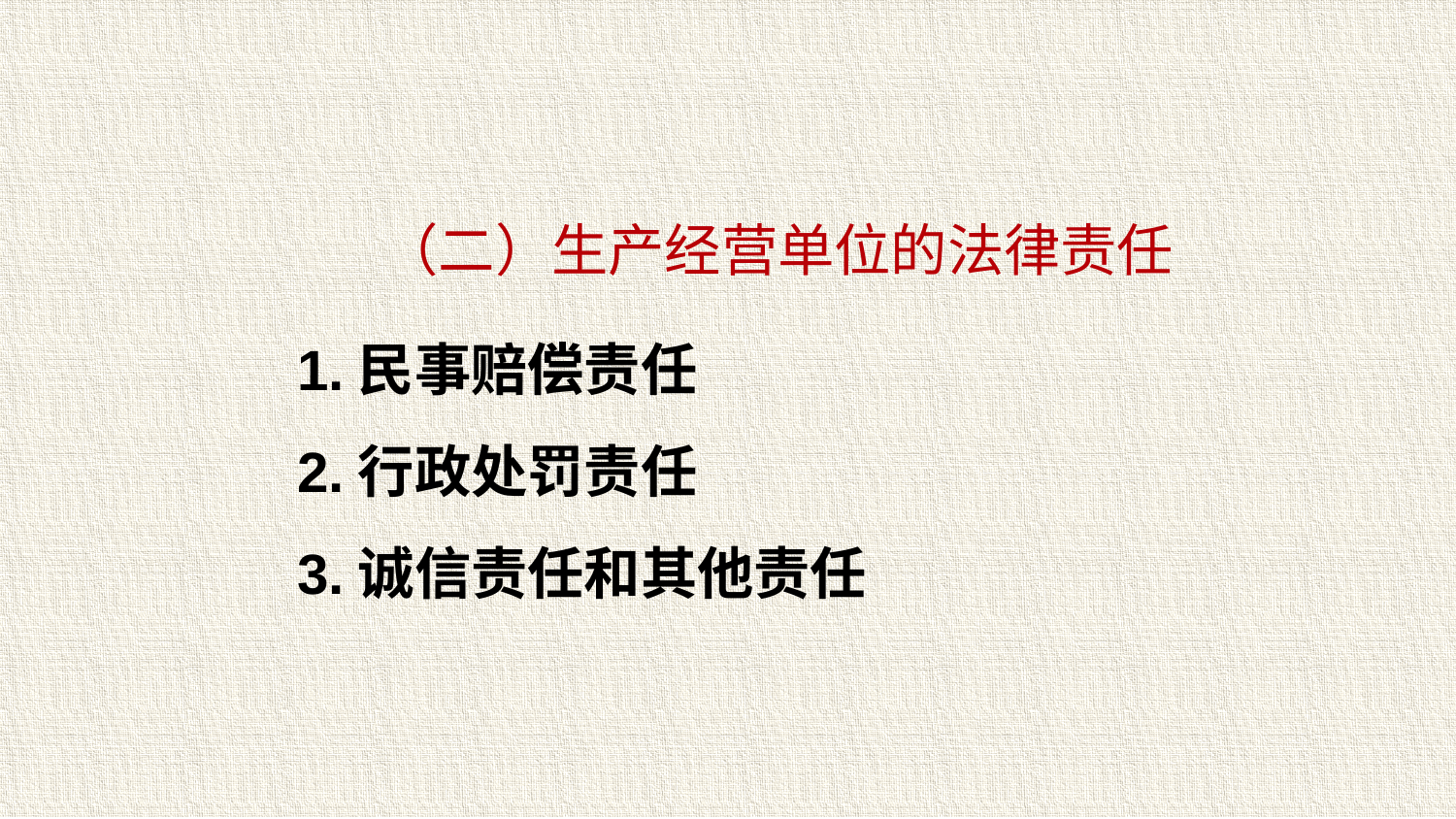

（二）生产经营单位的法律责任
1.民事赔偿责任
2.行政处罚责任
3.诚信责任和其他责任